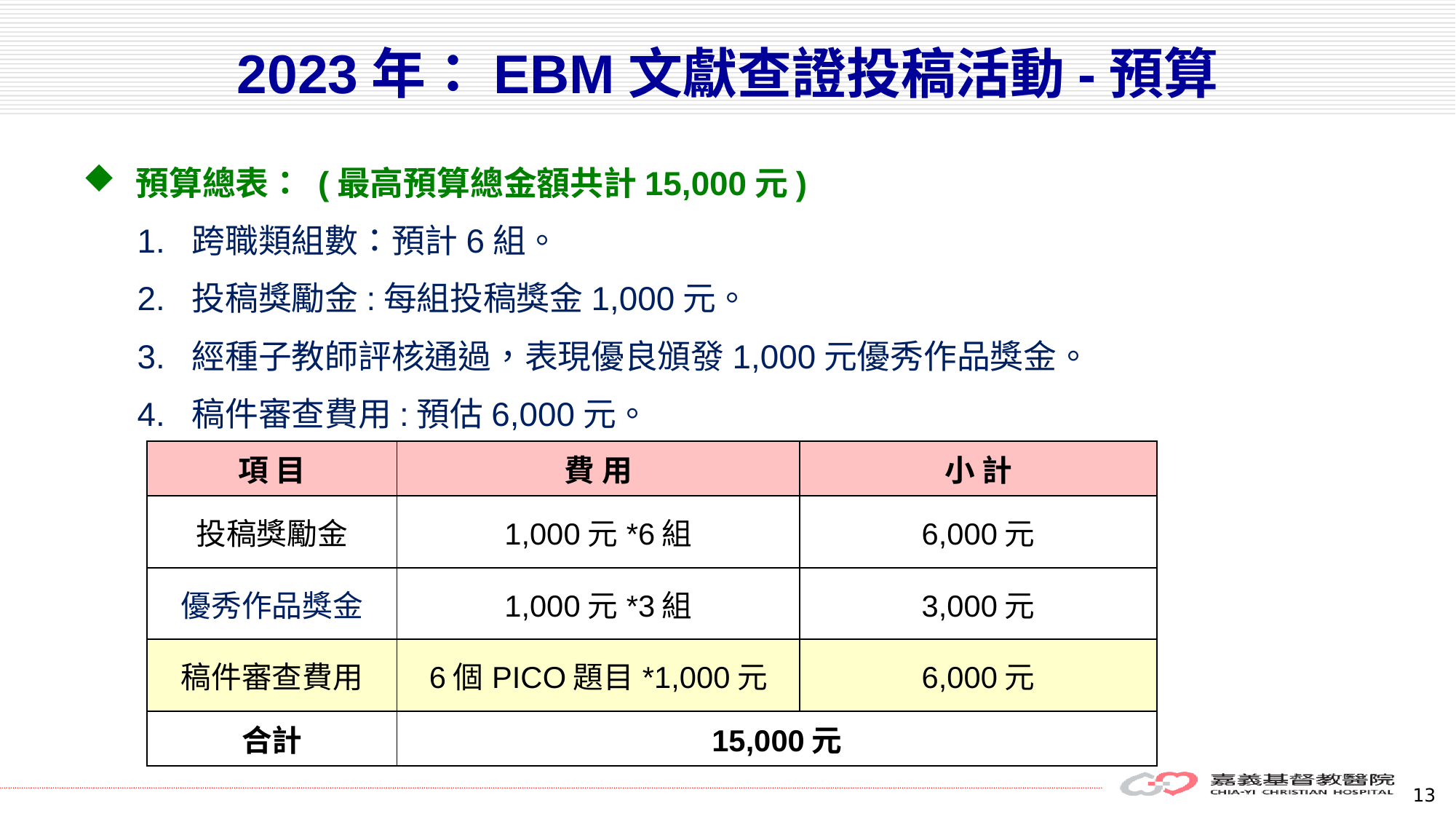

2023年：EBM文獻查證投稿活動-預算
預算總表： (最高預算總金額共計15,000元)
跨職類組數：預計6組。
投稿獎勵金:每組投稿獎金1,000元。
經種子教師評核通過，表現優良頒發1,000元優秀作品獎金。
稿件審查費用:預估6,000元。
| 項 目 | 費 用 | 小 計 |
| --- | --- | --- |
| 投稿獎勵金 | 1,000元\*6組 | 6,000元 |
| 優秀作品獎金 | 1,000元\*3組 | 3,000元 |
| 稿件審查費用 | 6個PICO題目\*1,000元 | 6,000元 |
| 合計 | 15,000元 |  |
13